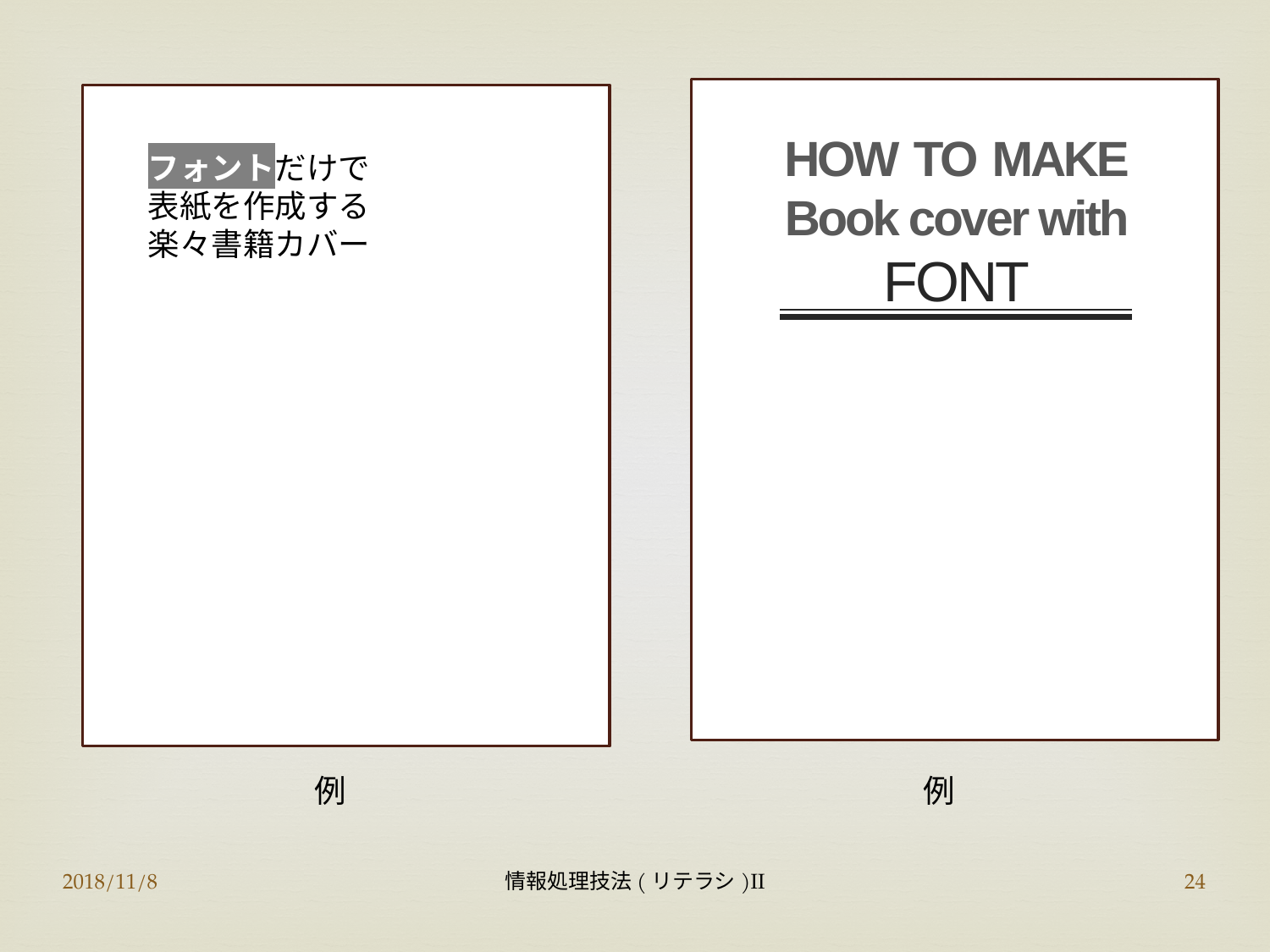

HOW TO MAKE
Book cover with
FONT
フォントだけで
表紙を作成する
楽々書籍カバー
例
例
2018/11/8
情報処理技法(リテラシ)II
24